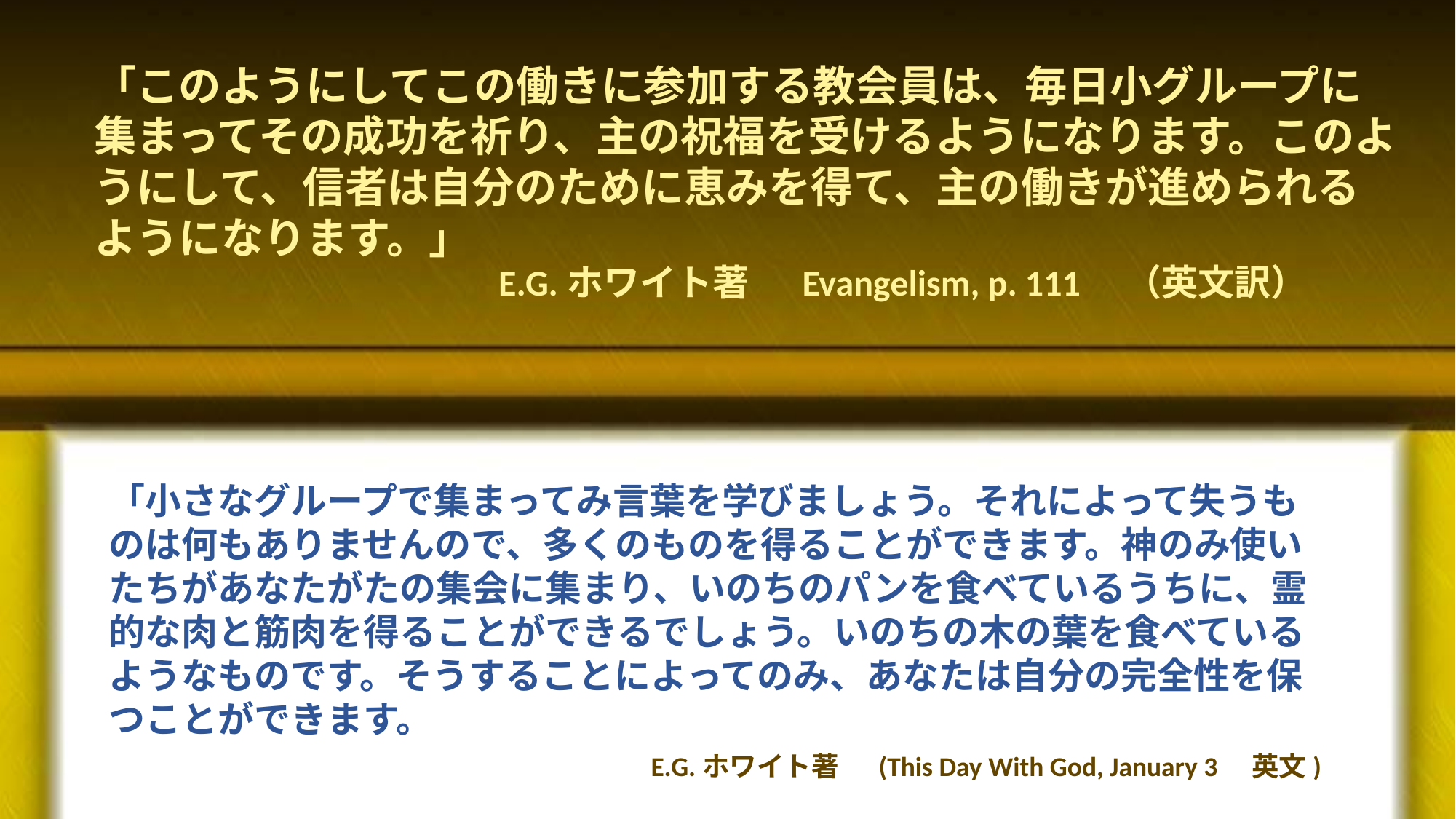

「このようにしてこの働きに参加する教会員は、毎日小グループに集まってその成功を祈り、主の祝福を受けるようになります。このようにして、信者は自分のために恵みを得て、主の働きが進められるようになります。」
E.G.ホワイト著　 Evangelism, p. 111　（英文訳）
「小さなグループで集まってみ言葉を学びましょう。それによって失うものは何もありませんので、多くのものを得ることができます。神のみ使いたちがあなたがたの集会に集まり、いのちのパンを食べているうちに、霊的な肉と筋肉を得ることができるでしょう。いのちの木の葉を食べているようなものです。そうすることによってのみ、あなたは自分の完全性を保つことができます。
E.G.ホワイト著 　(This Day With God, January 3　英文)